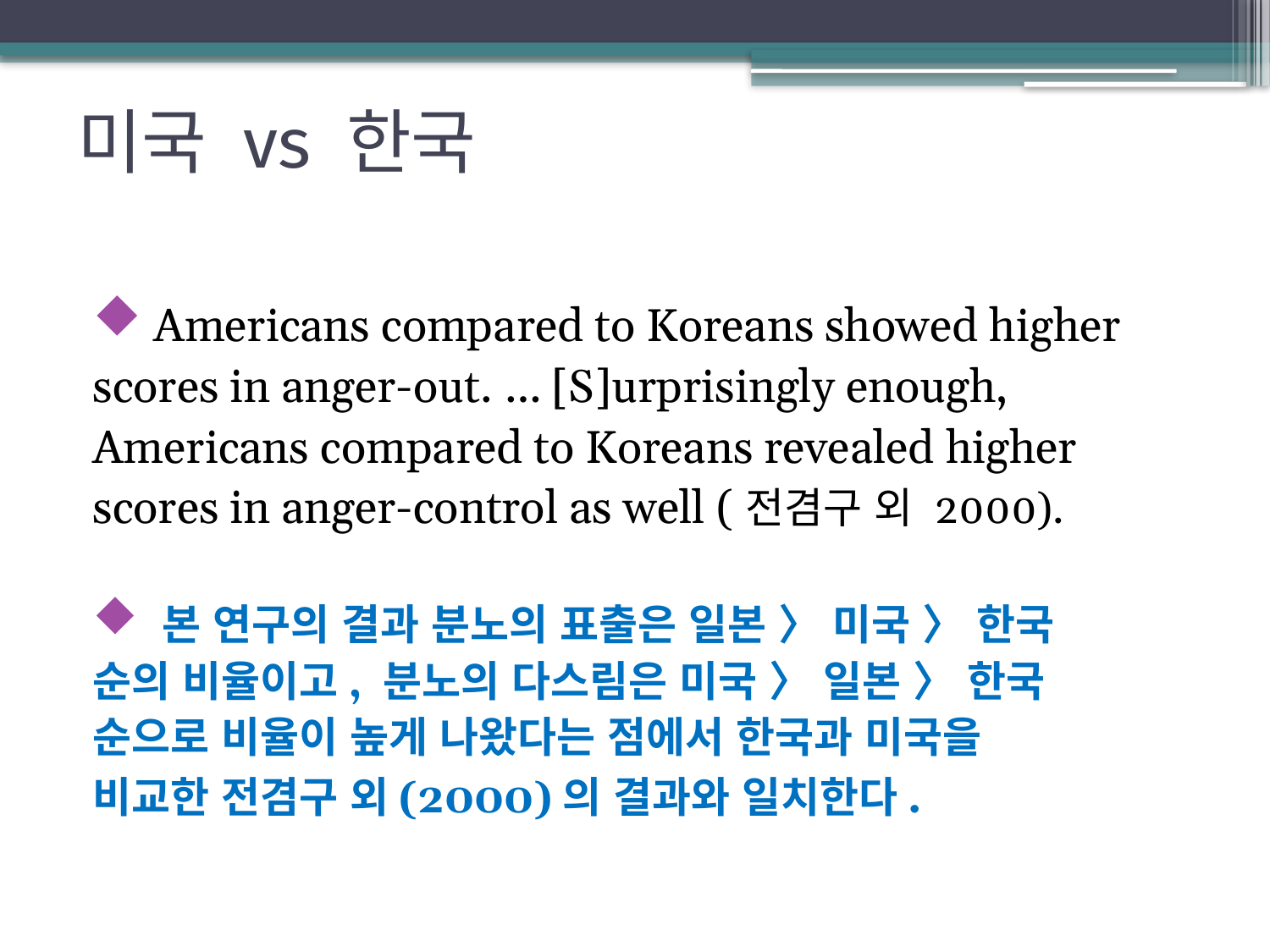

# 미국 vs 한국
 Americans compared to Koreans showed higher
scores in anger-out. … [S]urprisingly enough,
Americans compared to Koreans revealed higher
scores in anger-control as well (전겸구 외 2000).

 본 연구의 결과 분노의 표출은 일본 〉 미국 〉 한국
순의 비율이고, 분노의 다스림은 미국 〉 일본 〉 한국
순으로 비율이 높게 나왔다는 점에서 한국과 미국을
비교한 전겸구 외(2000)의 결과와 일치한다.